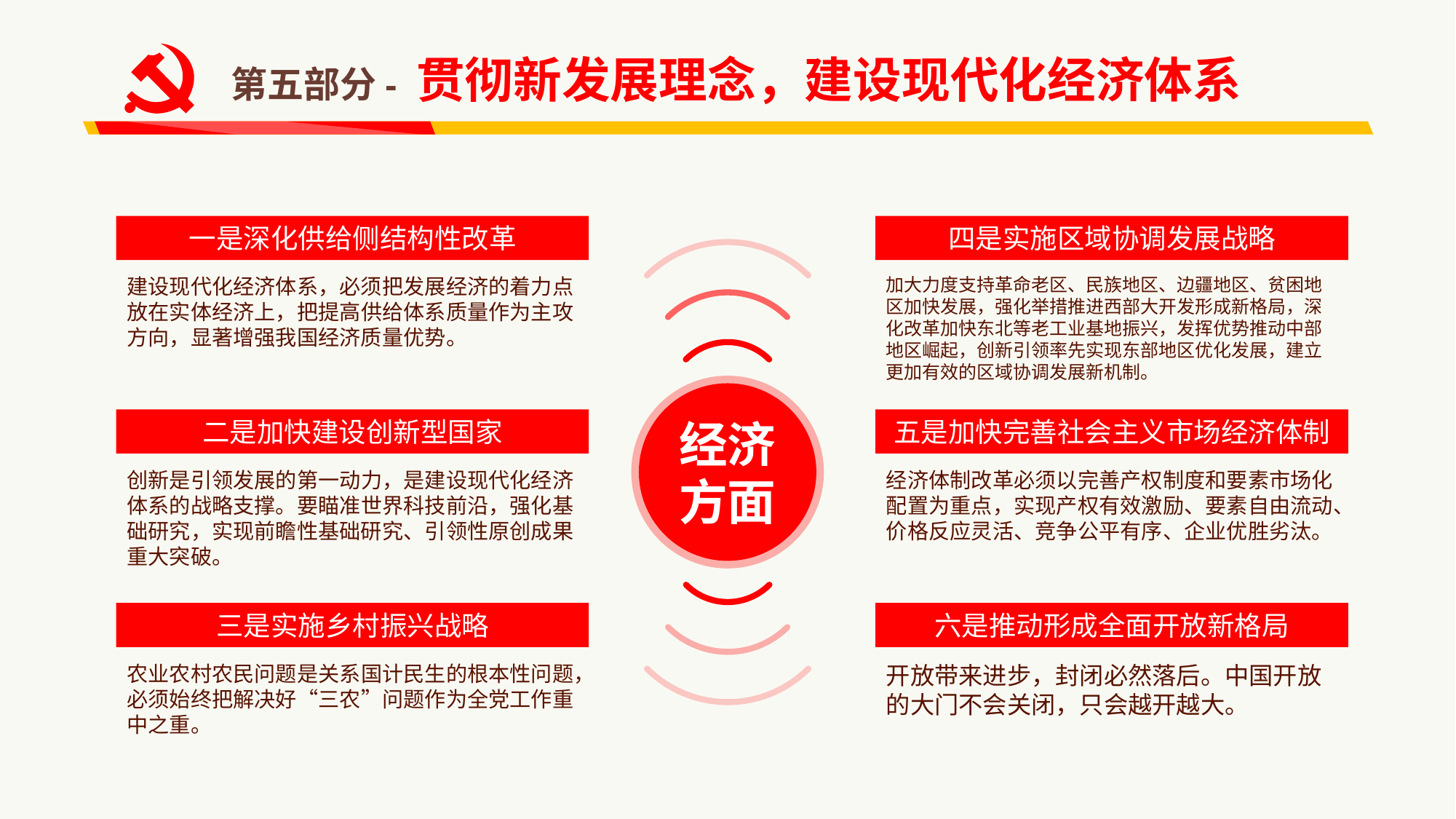

第五部分- 贯彻新发展理念，建设现代化经济体系
一是深化供给侧结构性改革
四是实施区域协调发展战略

建设现代化经济体系，必须把发展经济的着力点放在实体经济上，把提高供给体系质量作为主攻方向，显著增强我国经济质量优势。
加大力度支持革命老区、民族地区、边疆地区、贫困地区加快发展，强化举措推进西部大开发形成新格局，深化改革加快东北等老工业基地振兴，发挥优势推动中部地区崛起，创新引领率先实现东部地区优化发展，建立更加有效的区域协调发展新机制。
经济方面
二是加快建设创新型国家
五是加快完善社会主义市场经济体制
创新是引领发展的第一动力，是建设现代化经济体系的战略支撑。要瞄准世界科技前沿，强化基础研究，实现前瞻性基础研究、引领性原创成果重大突破。
经济体制改革必须以完善产权制度和要素市场化配置为重点，实现产权有效激励、要素自由流动、价格反应灵活、竞争公平有序、企业优胜劣汰。
三是实施乡村振兴战略
六是推动形成全面开放新格局
农业农村农民问题是关系国计民生的根本性问题，必须始终把解决好“三农”问题作为全党工作重中之重。
开放带来进步，封闭必然落后。中国开放的大门不会关闭，只会越开越大。